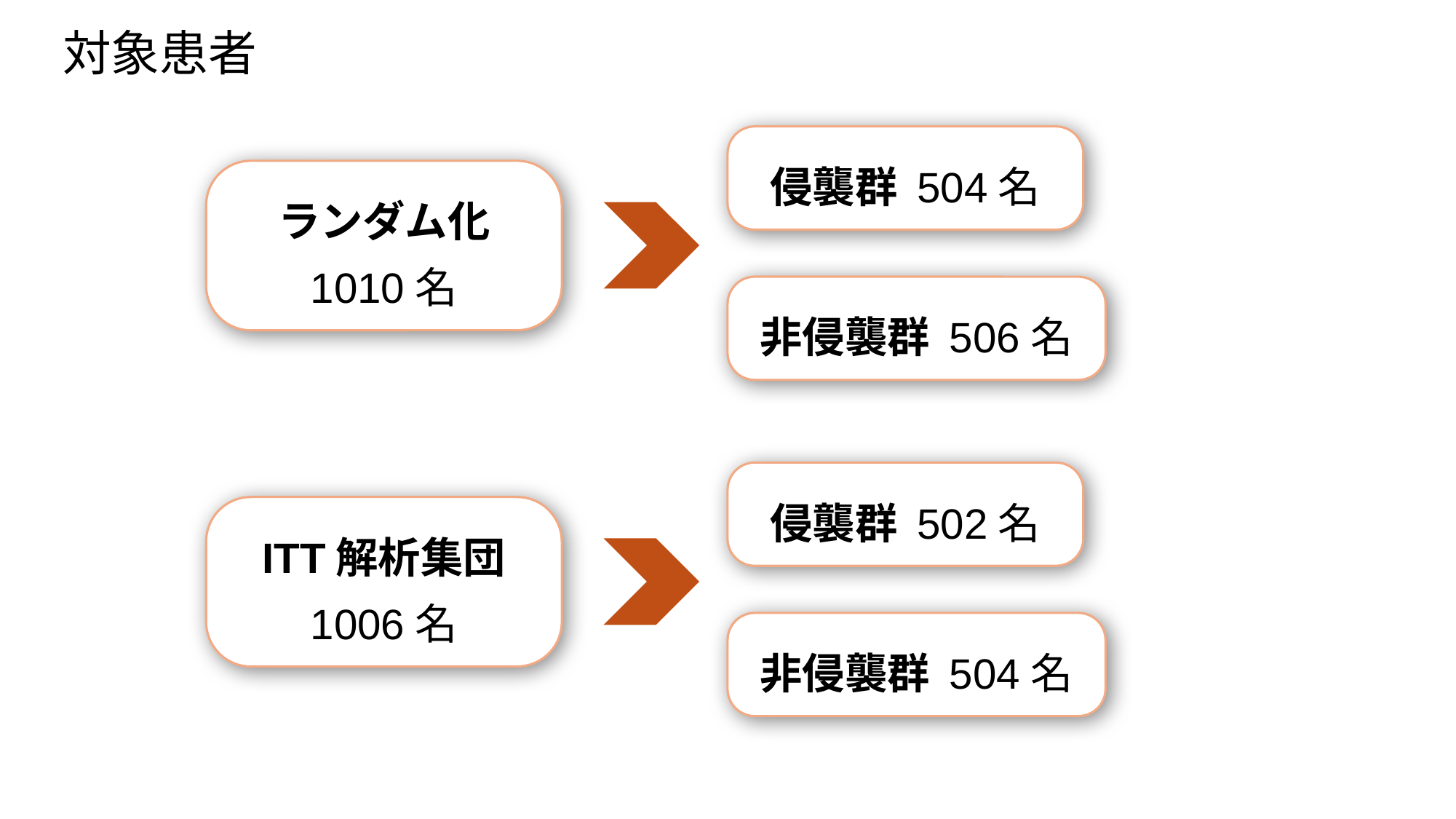

対象患者
侵襲群 504名
ランダム化
1010名

非侵襲群 506名
侵襲群 502名
ITT解析集団
1006名

非侵襲群 504名